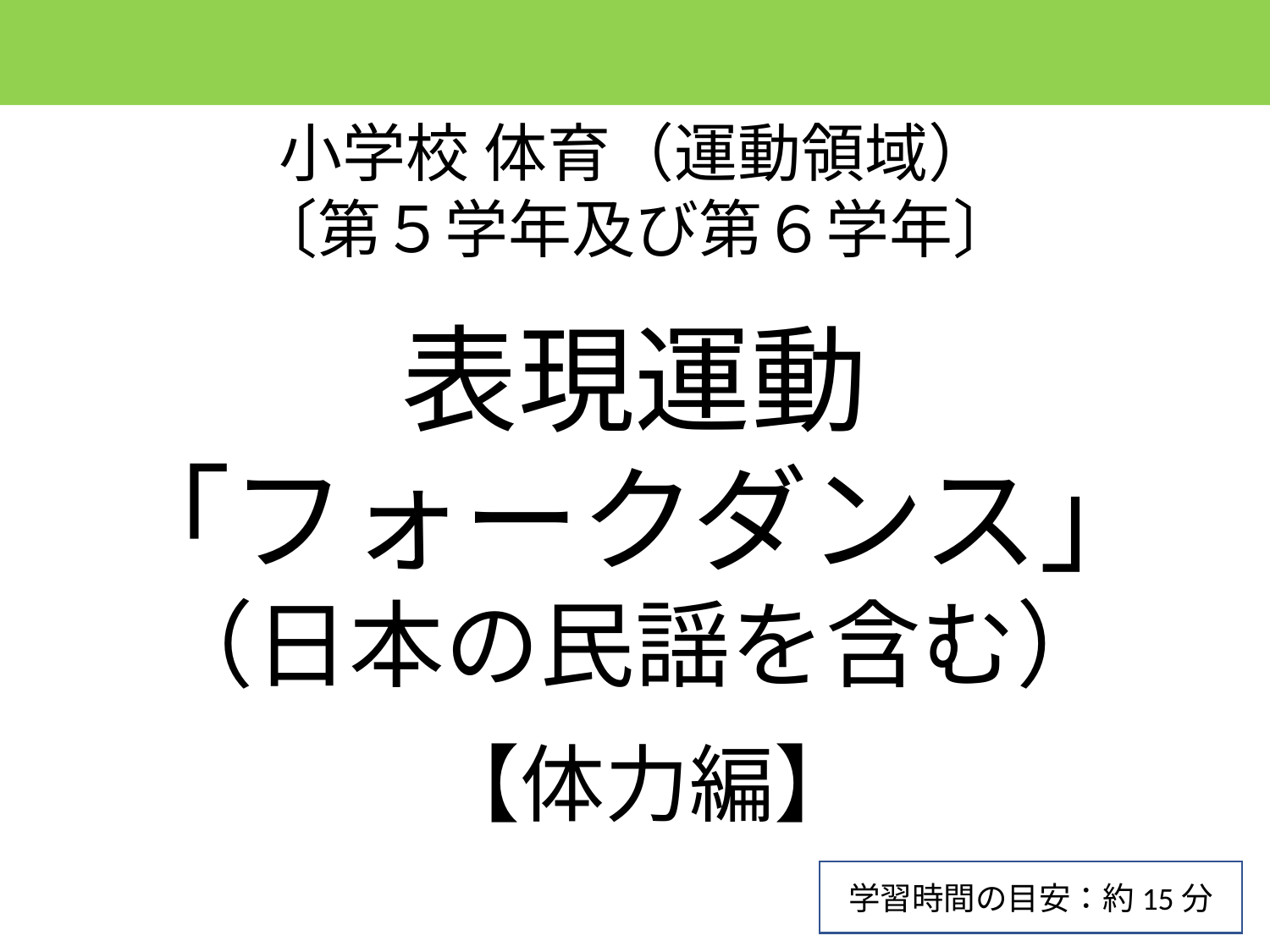

小学校 体育（運動領域）
〔第５学年及び第６学年〕
表現運動
「フォークダンス」
（日本の民謡を含む）

【体力編】
学習時間の目安：約15分
1